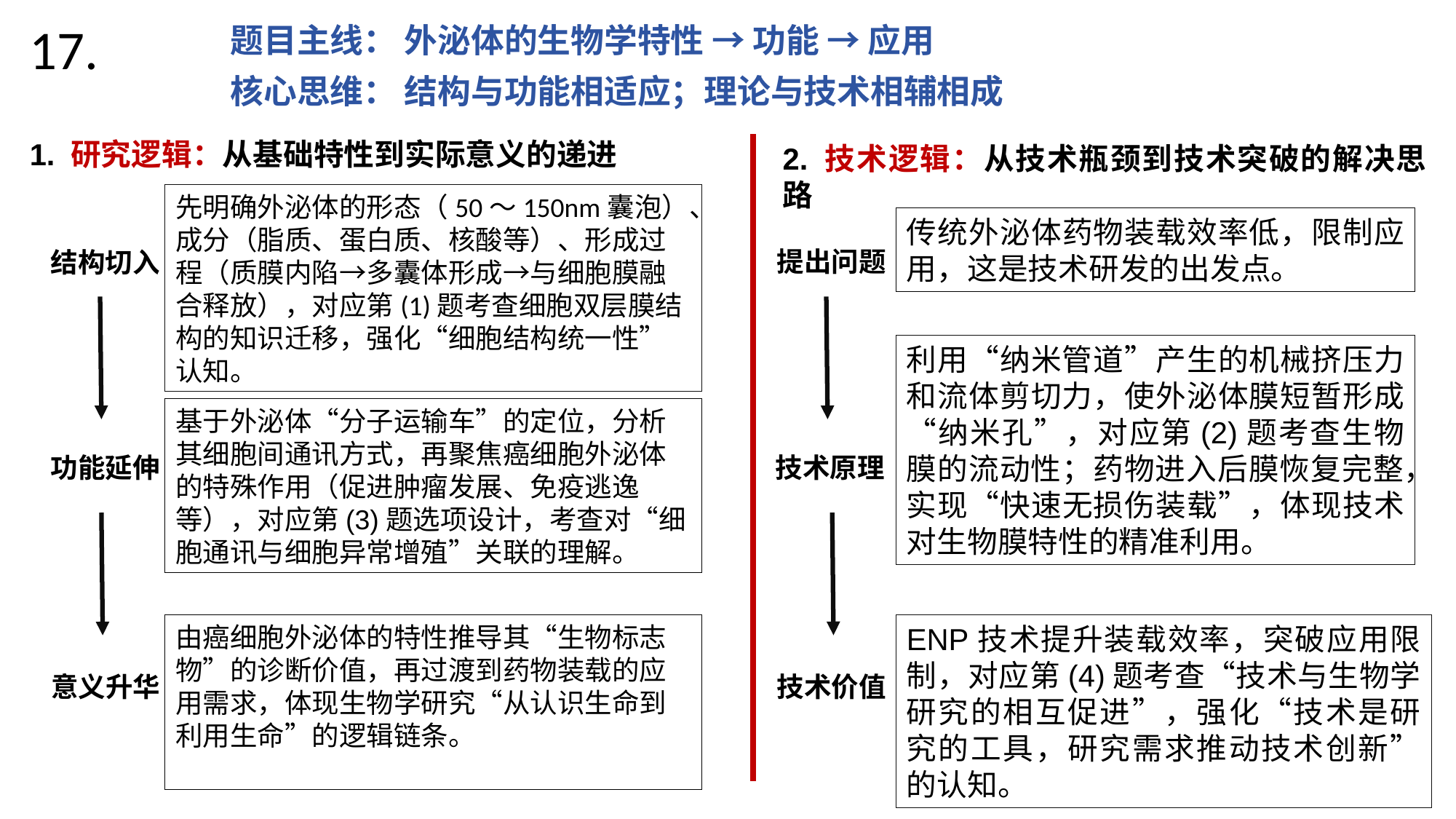

17.
题目主线： 外泌体的生物学特性 → 功能 → 应用
核心思维： 结构与功能相适应；理论与技术相辅相成
1. 研究逻辑：从基础特性到实际意义的递进

2. 技术逻辑：从技术瓶颈到技术突破的解决思路
先明确外泌体的形态（50～150nm囊泡）、成分（脂质、蛋白质、核酸等）、形成过程（质膜内陷→多囊体形成→与细胞膜融合释放），对应第(1)题考查细胞双层膜结构的知识迁移，强化“细胞结构统一性”认知。
传统外泌体药物装载效率低，限制应用，这是技术研发的出发点。
提出问题
结构切入
利用“纳米管道”产生的机械挤压力和流体剪切力，使外泌体膜短暂形成“纳米孔”，对应第(2)题考查生物膜的流动性；药物进入后膜恢复完整，实现“快速无损伤装载”，体现技术对生物膜特性的精准利用。
基于外泌体“分子运输车”的定位，分析其细胞间通讯方式，再聚焦癌细胞外泌体的特殊作用（促进肿瘤发展、免疫逃逸等），对应第(3)题选项设计，考查对“细胞通讯与细胞异常增殖”关联的理解。
功能延伸
技术原理
由癌细胞外泌体的特性推导其“生物标志物”的诊断价值，再过渡到药物装载的应用需求，体现生物学研究“从认识生命到利用生命”的逻辑链条。

ENP技术提升装载效率，突破应用限制，对应第(4)题考查“技术与生物学研究的相互促进”，强化“技术是研究的工具，研究需求推动技术创新”的认知。
意义升华
技术价值